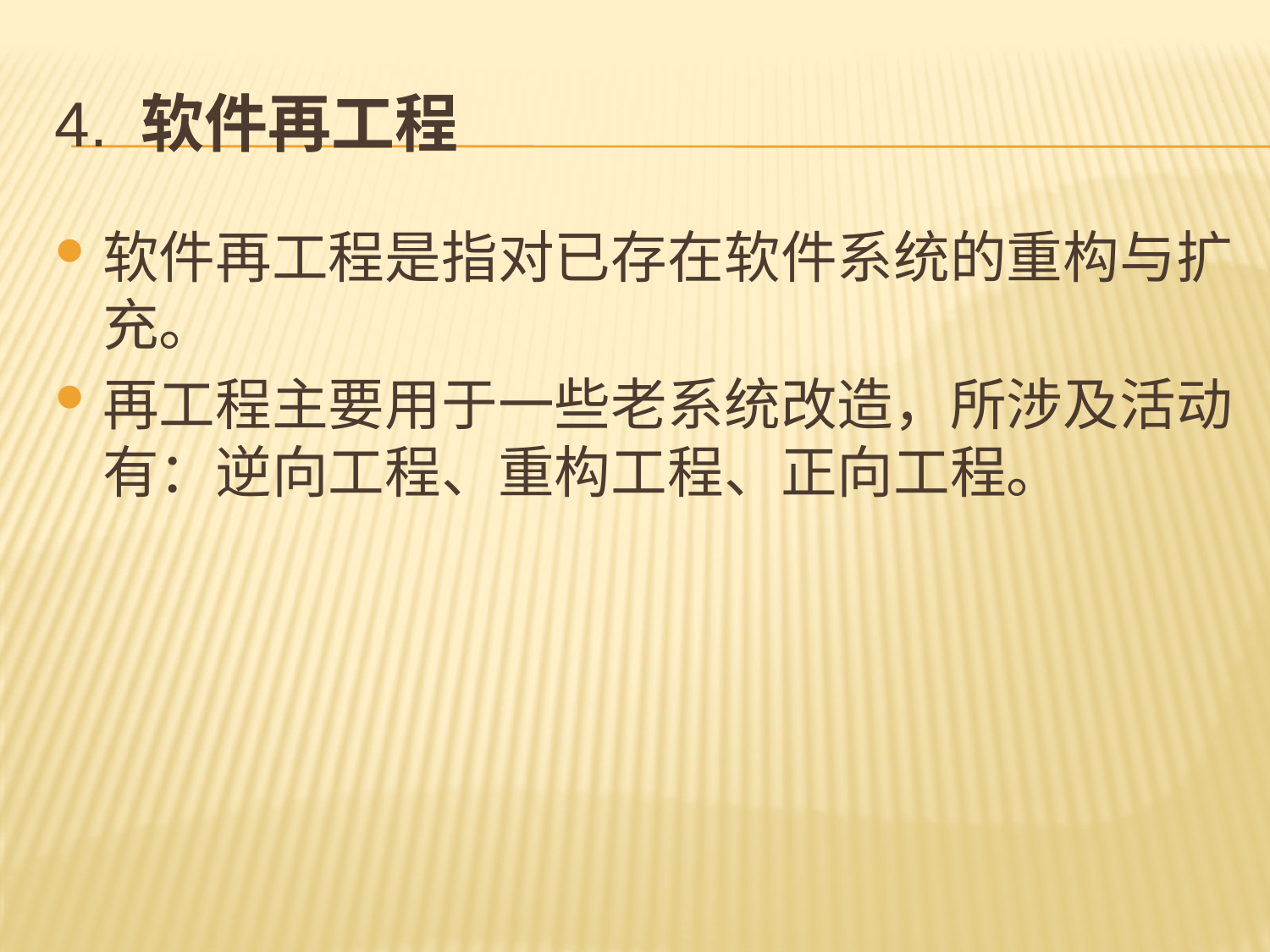

# 4. 软件再工程
软件再工程是指对已存在软件系统的重构与扩充。
再工程主要用于一些老系统改造，所涉及活动有：逆向工程、重构工程、正向工程。